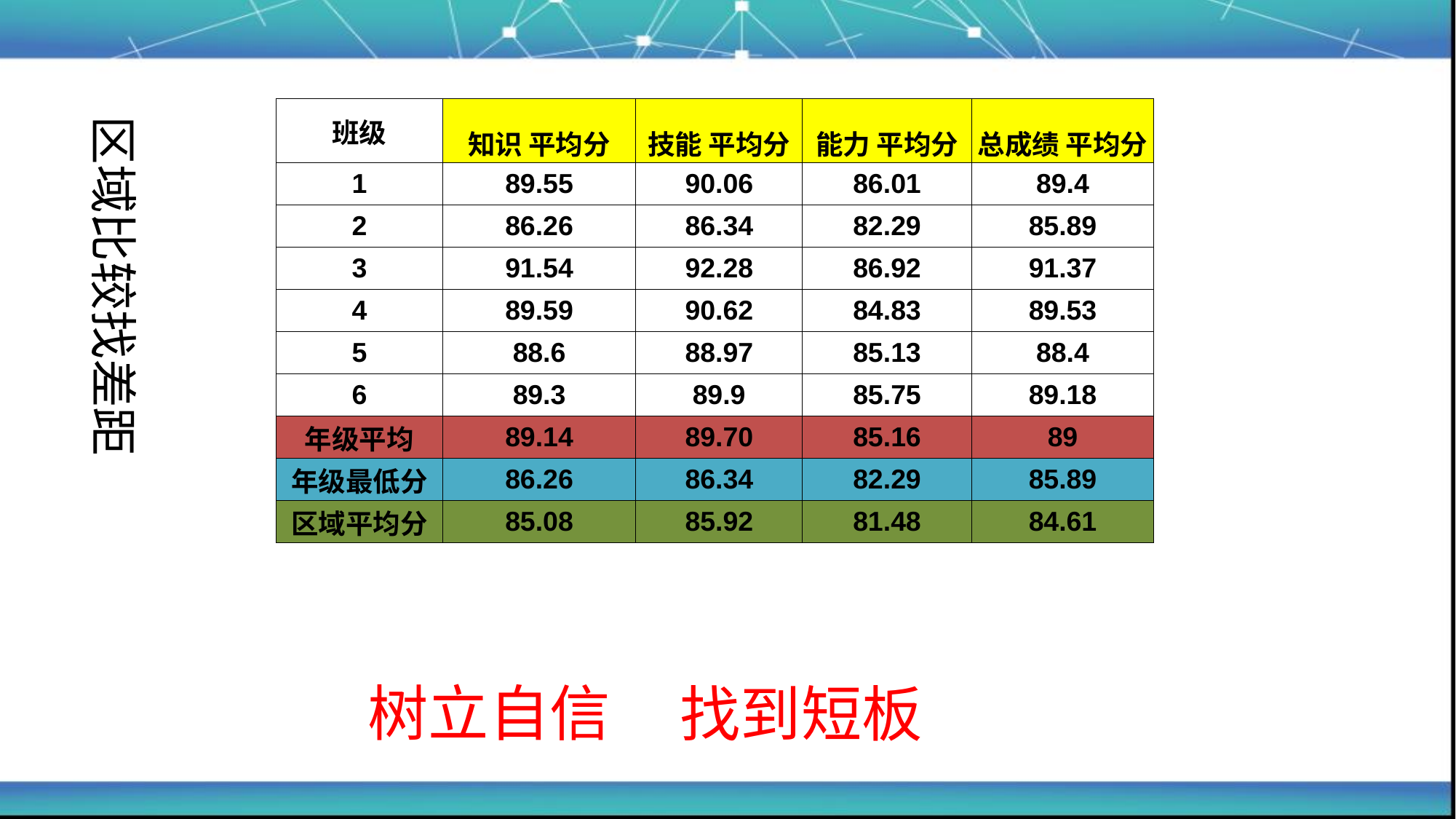

| 班级 | 知识 平均分 | 技能 平均分 | 能力 平均分 | 总成绩 平均分 |
| --- | --- | --- | --- | --- |
| 1 | 89.55 | 90.06 | 86.01 | 89.4 |
| 2 | 86.26 | 86.34 | 82.29 | 85.89 |
| 3 | 91.54 | 92.28 | 86.92 | 91.37 |
| 4 | 89.59 | 90.62 | 84.83 | 89.53 |
| 5 | 88.6 | 88.97 | 85.13 | 88.4 |
| 6 | 89.3 | 89.9 | 85.75 | 89.18 |
| 年级平均 | 89.14 | 89.70 | 85.16 | 89 |
| 年级最低分 | 86.26 | 86.34 | 82.29 | 85.89 |
| 区域平均分 | 85.08 | 85.92 | 81.48 | 84.61 |
区域比较找差距
树立自信
找到短板